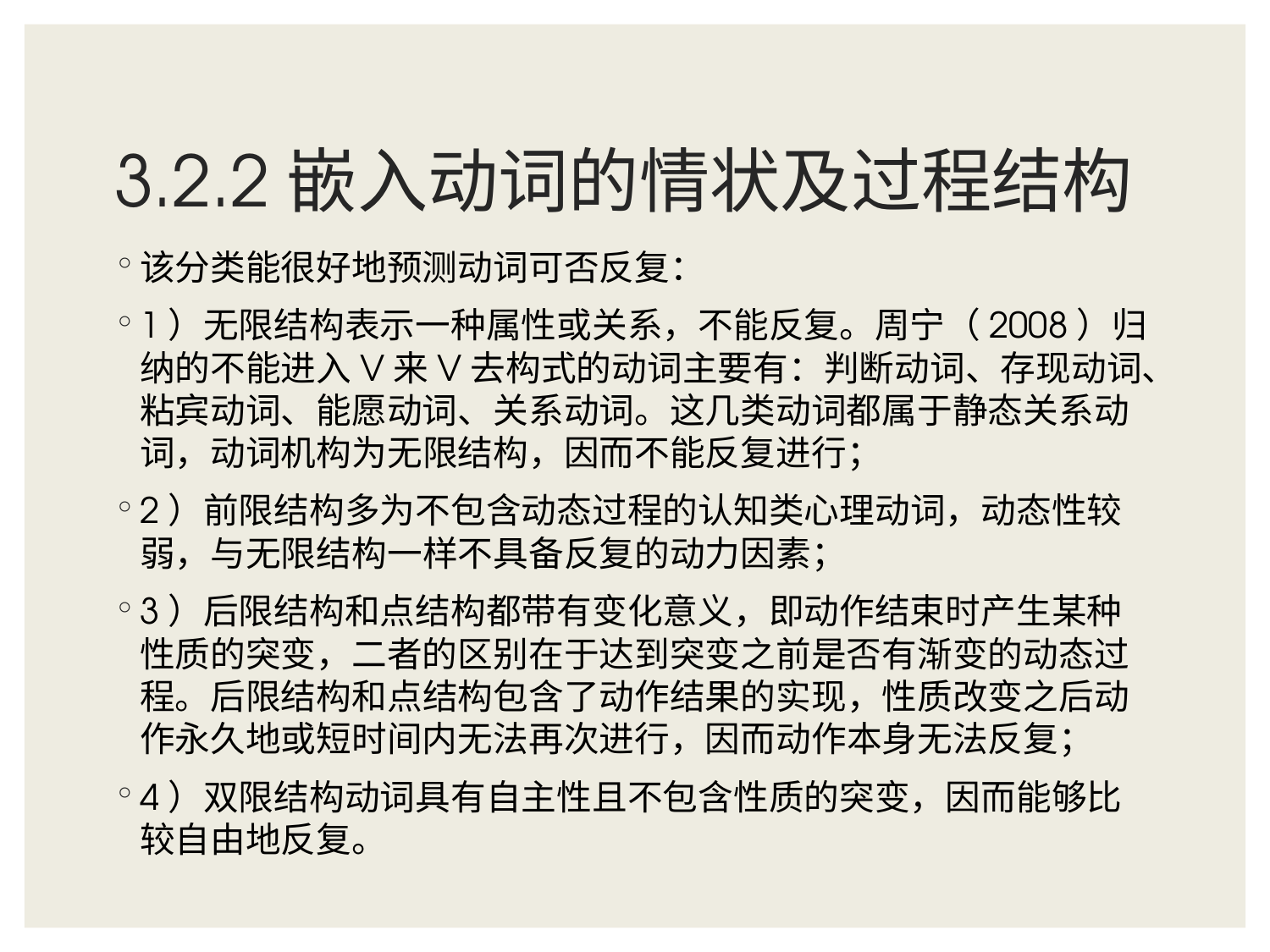

# 3.2.2嵌入动词的情状及过程结构
该分类能很好地预测动词可否反复：
1）无限结构表示一种属性或关系，不能反复。周宁（2008）归纳的不能进入V来V去构式的动词主要有：判断动词、存现动词、粘宾动词、能愿动词、关系动词。这几类动词都属于静态关系动词，动词机构为无限结构，因而不能反复进行；
2）前限结构多为不包含动态过程的认知类心理动词，动态性较弱，与无限结构一样不具备反复的动力因素；
3）后限结构和点结构都带有变化意义，即动作结束时产生某种性质的突变，二者的区别在于达到突变之前是否有渐变的动态过程。后限结构和点结构包含了动作结果的实现，性质改变之后动作永久地或短时间内无法再次进行，因而动作本身无法反复；
4）双限结构动词具有自主性且不包含性质的突变，因而能够比较自由地反复。